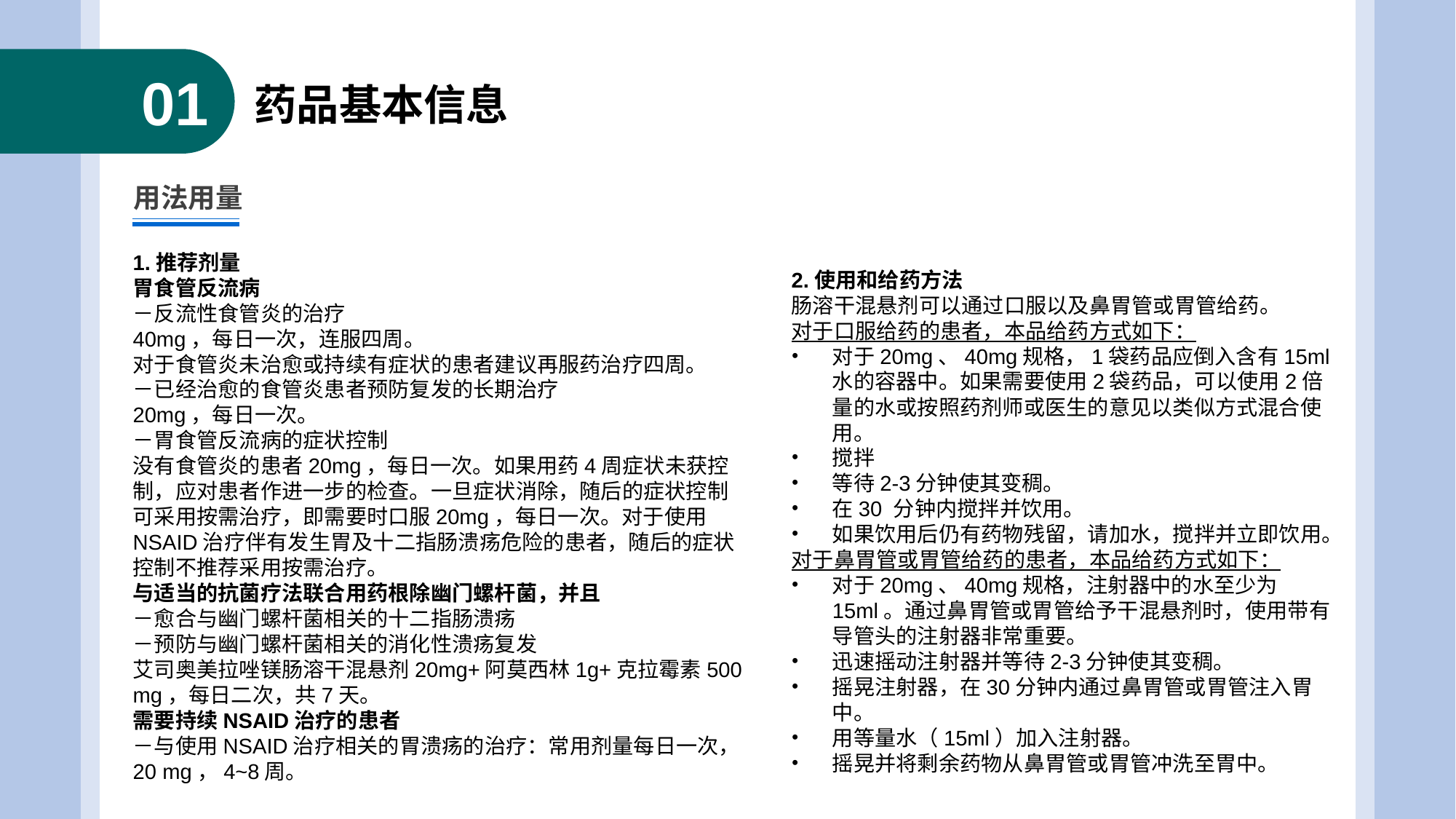

01
药品基本信息
用法用量
1.推荐剂量
胃食管反流病
－反流性食管炎的治疗
40mg，每日一次，连服四周。
对于食管炎未治愈或持续有症状的患者建议再服药治疗四周。
－已经治愈的食管炎患者预防复发的长期治疗
20mg，每日一次。
－胃食管反流病的症状控制
没有食管炎的患者20mg，每日一次。如果用药4周症状未获控制，应对患者作进一步的检查。一旦症状消除，随后的症状控制可采用按需治疗，即需要时口服20mg，每日一次。对于使用NSAID治疗伴有发生胃及十二指肠溃疡危险的患者，随后的症状控制不推荐采用按需治疗。
与适当的抗菌疗法联合用药根除幽门螺杆菌，并且
－愈合与幽门螺杆菌相关的十二指肠溃疡
－预防与幽门螺杆菌相关的消化性溃疡复发
艾司奥美拉唑镁肠溶干混悬剂20mg+阿莫西林1g+克拉霉素500 mg，每日二次，共7天。
需要持续NSAID治疗的患者
－与使用NSAID治疗相关的胃溃疡的治疗：常用剂量每日一次，20 mg，4~8周。
2.使用和给药方法
肠溶干混悬剂可以通过口服以及鼻胃管或胃管给药。
对于口服给药的患者，本品给药方式如下：
对于20mg、40mg规格，1袋药品应倒入含有15ml水的容器中。如果需要使用2袋药品，可以使用2倍量的水或按照药剂师或医生的意见以类似方式混合使用。
搅拌
等待2-3分钟使其变稠。
在30 分钟内搅拌并饮用。
如果饮用后仍有药物残留，请加水，搅拌并立即饮用。
对于鼻胃管或胃管给药的患者，本品给药方式如下：
对于20mg、40mg规格，注射器中的水至少为15ml。通过鼻胃管或胃管给予干混悬剂时，使用带有导管头的注射器非常重要。
迅速摇动注射器并等待2-3分钟使其变稠。
摇晃注射器，在30分钟内通过鼻胃管或胃管注入胃中。
用等量水（15ml）加入注射器。
摇晃并将剩余药物从鼻胃管或胃管冲洗至胃中。